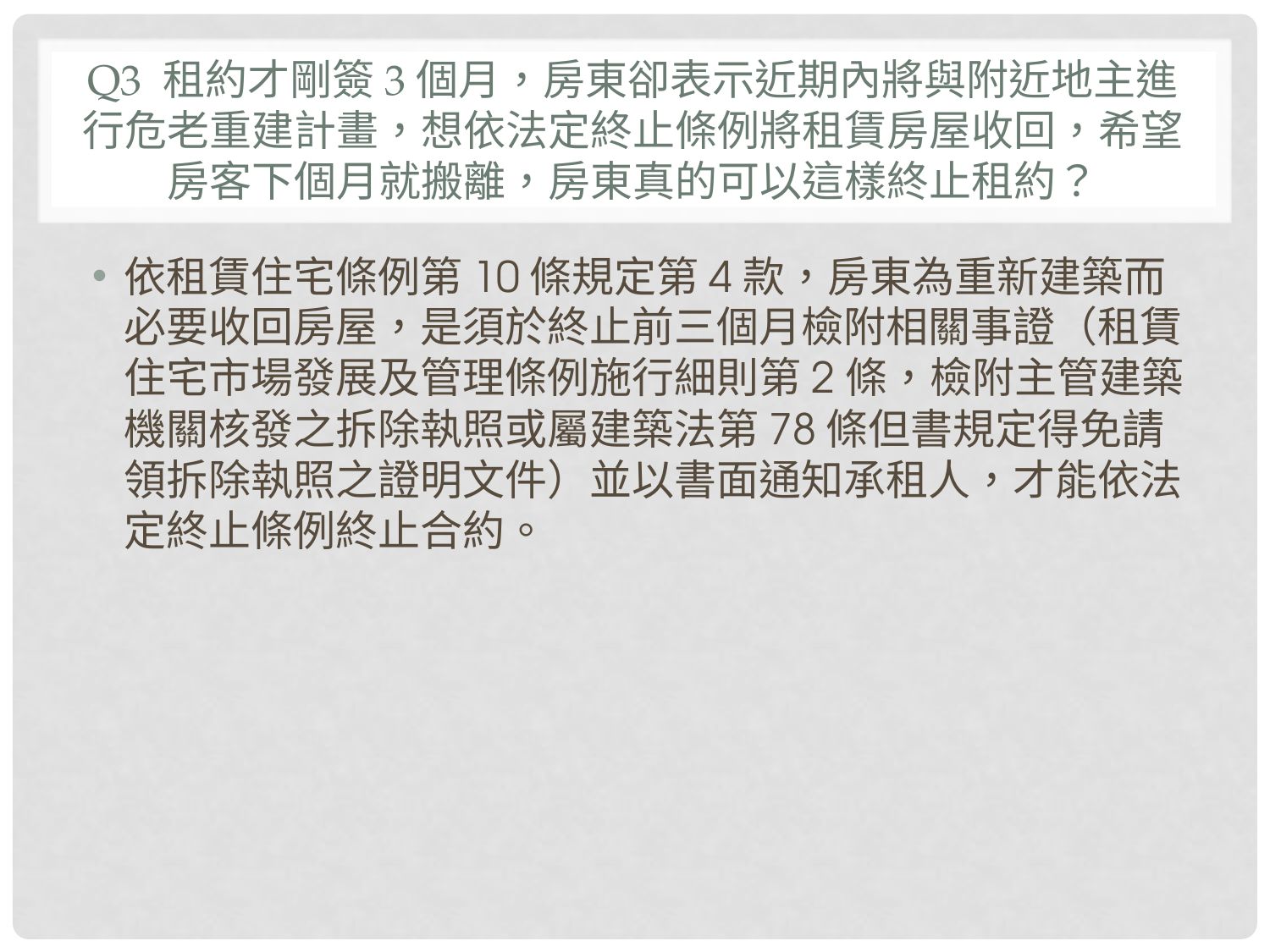

# Q3 租約才剛簽3個月，房東卻表示近期內將與附近地主進行危老重建計畫，想依法定終止條例將租賃房屋收回，希望房客下個月就搬離，房東真的可以這樣終止租約？
依租賃住宅條例第10條規定第4款，房東為重新建築而必要收回房屋，是須於終止前三個月檢附相關事證（租賃住宅市場發展及管理條例施行細則第2條，檢附主管建築機關核發之拆除執照或屬建築法第78條但書規定得免請領拆除執照之證明文件）並以書面通知承租人，才能依法定終止條例終止合約。